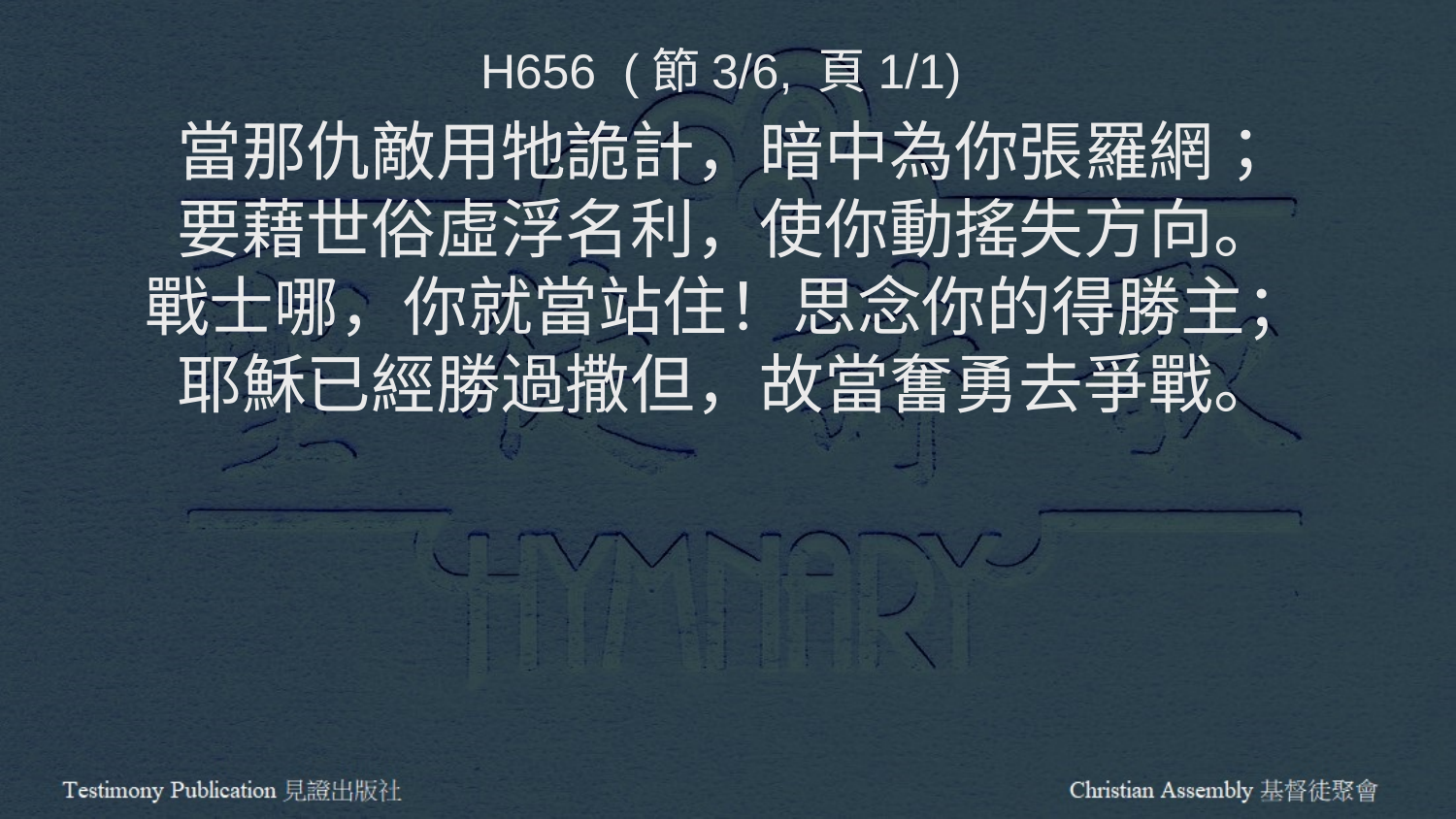

H656  (節3/6, 頁1/1)
當那仇敵用牠詭計，暗中為你張羅網；
要藉世俗虛浮名利，使你動搖失方向。
戰士哪，你就當站住！思念你的得勝主；
耶穌已經勝過撒但，故當奮勇去爭戰。